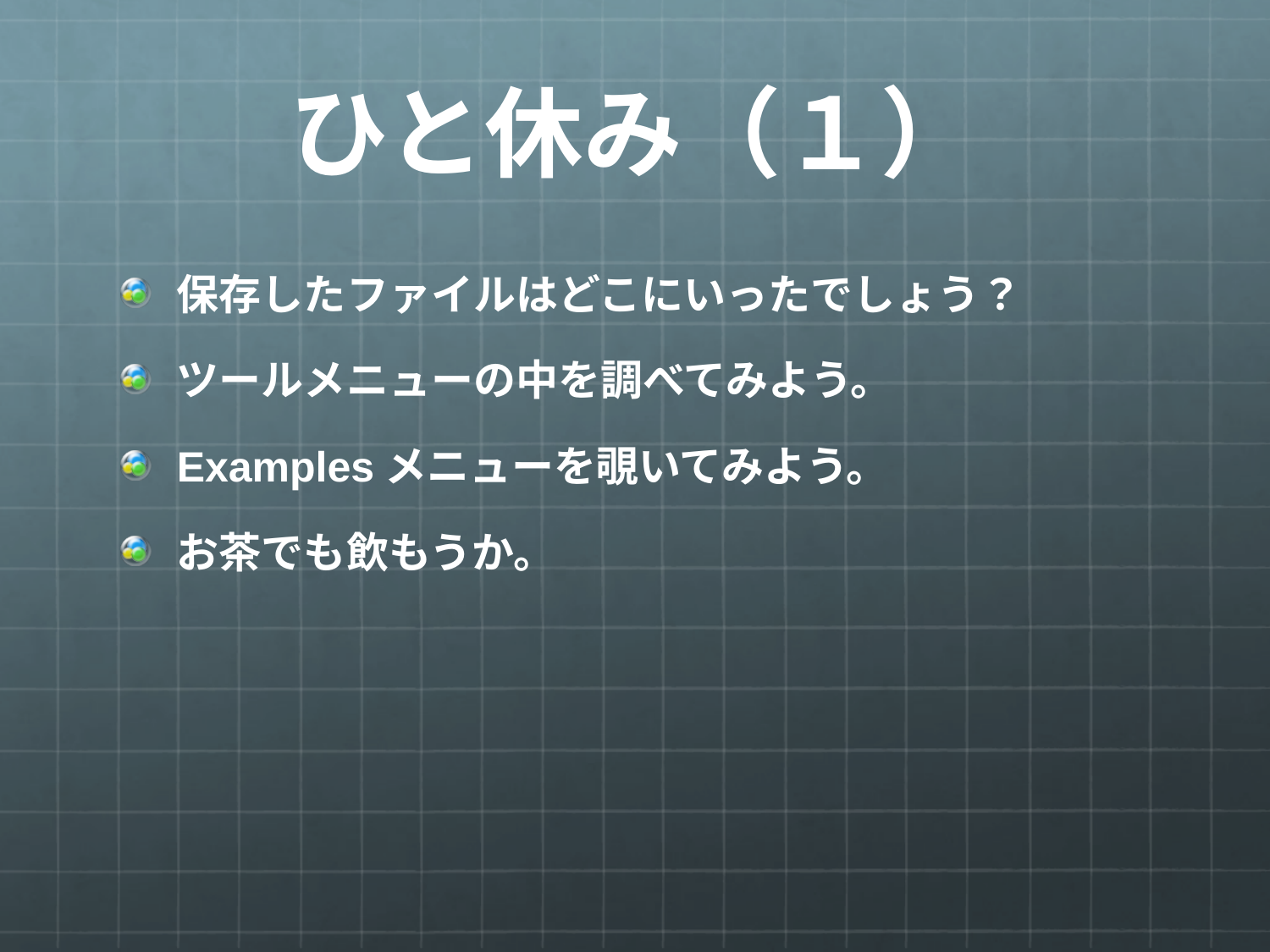

# ひと休み（１）
保存したファイルはどこにいったでしょう？
ツールメニューの中を調べてみよう。
Examplesメニューを覗いてみよう。
お茶でも飲もうか。